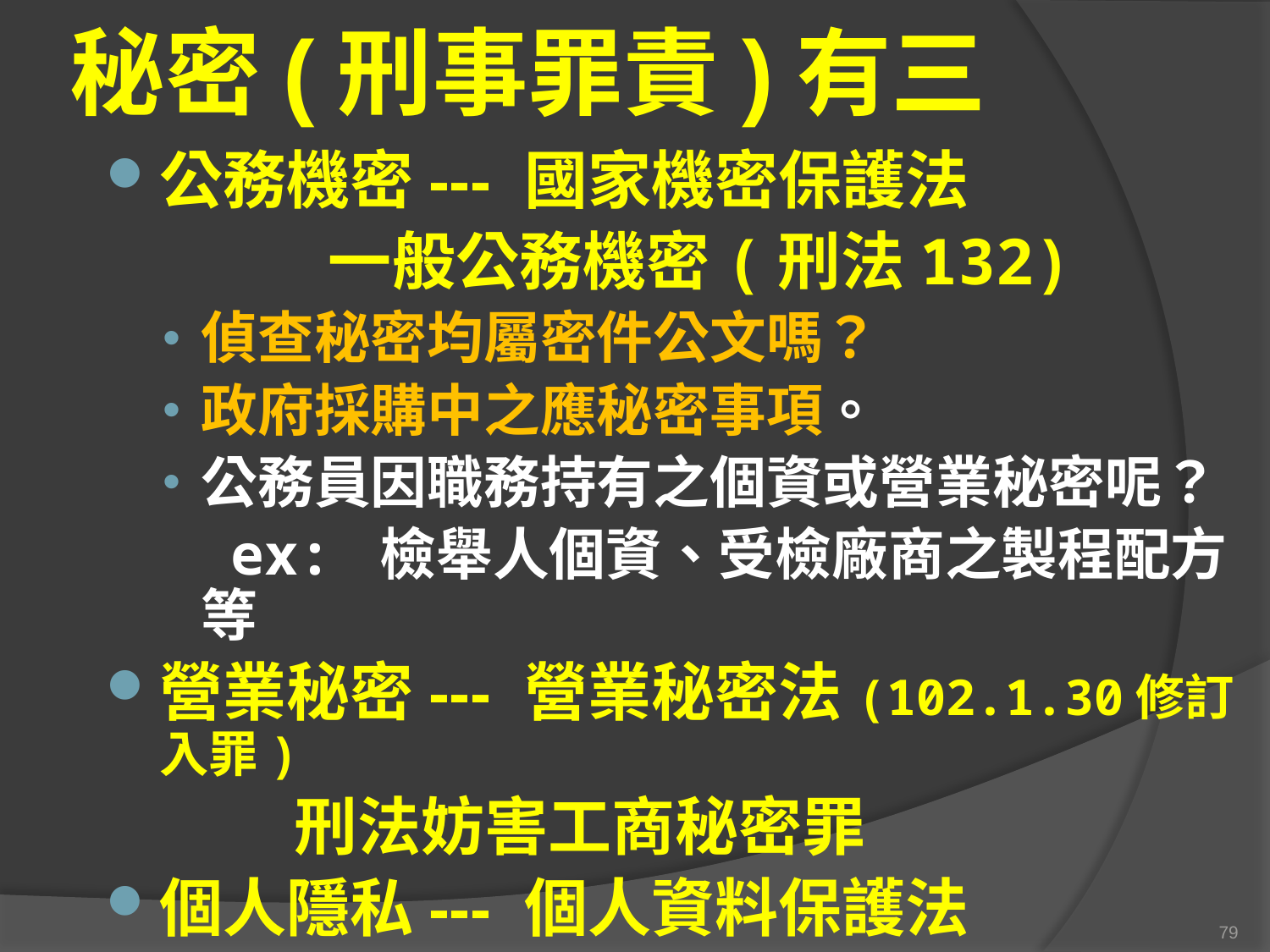

# 秘密(刑事罪責)有三
公務機密--- 國家機密保護法
   　       一般公務機密(刑法132)
偵查秘密均屬密件公文嗎？
政府採購中之應秘密事項。
公務員因職務持有之個資或營業秘密呢？
  ex: 檢舉人個資、受檢廠商之製程配方等
營業秘密--- 營業秘密法(102.1.30修訂入罪)
            刑法妨害工商秘密罪
個人隱私--- 個人資料保護法
            刑法妨害秘密罪
79